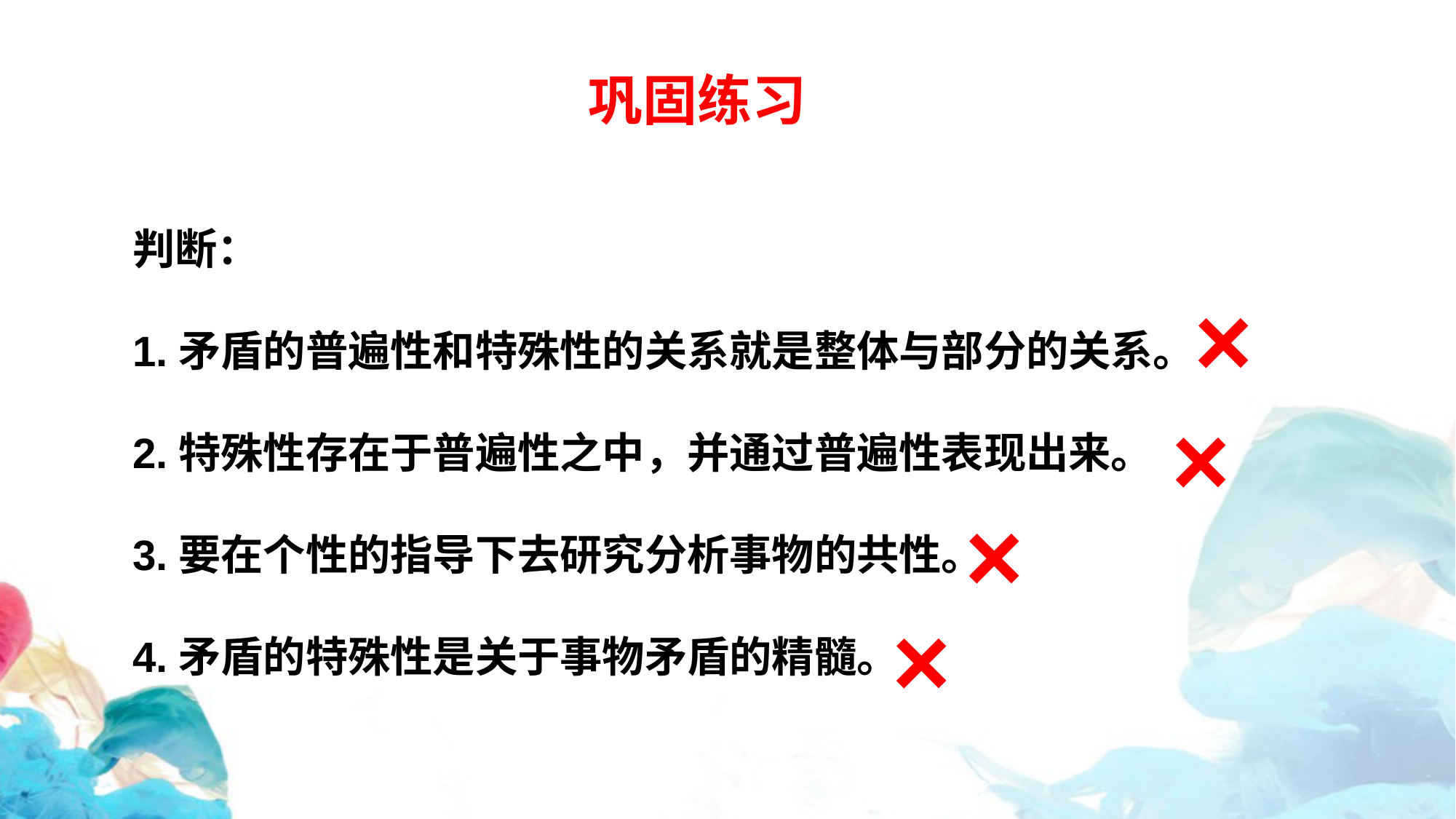

巩固练习
×
判断：
1.矛盾的普遍性和特殊性的关系就是整体与部分的关系。
2.特殊性存在于普遍性之中，并通过普遍性表现出来。
3.要在个性的指导下去研究分析事物的共性。
4.矛盾的特殊性是关于事物矛盾的精髓。
×
×
×